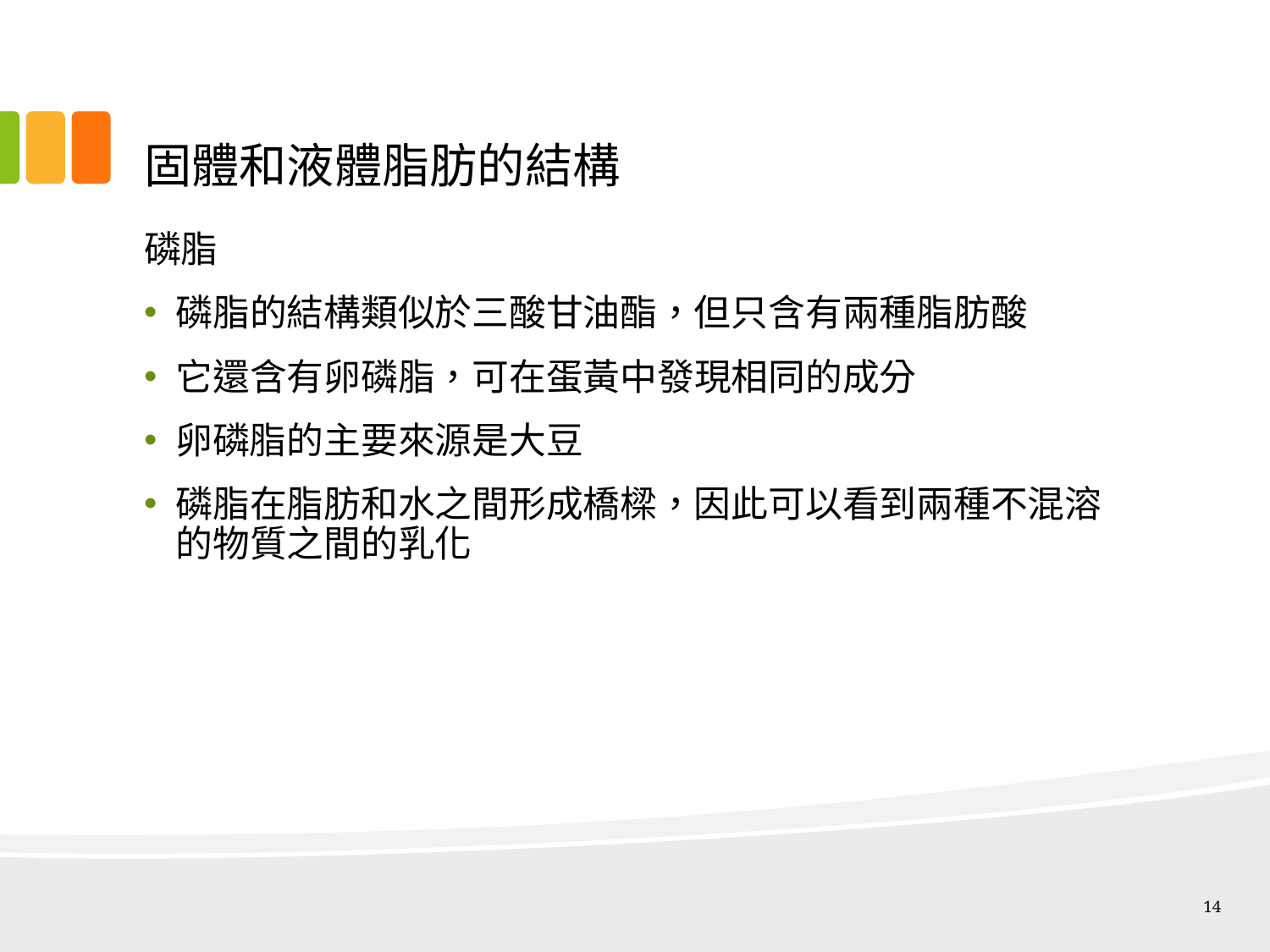

# 固體和液體脂肪的結構
磷脂
磷脂的結構類似於三酸甘油酯，但只含有兩種脂肪酸
它還含有卵磷脂，可在蛋黃中發現相同的成分
卵磷脂的主要來源是大豆
磷脂在脂肪和水之間形成橋樑，因此可以看到兩種不混溶的物質之間的乳化
14